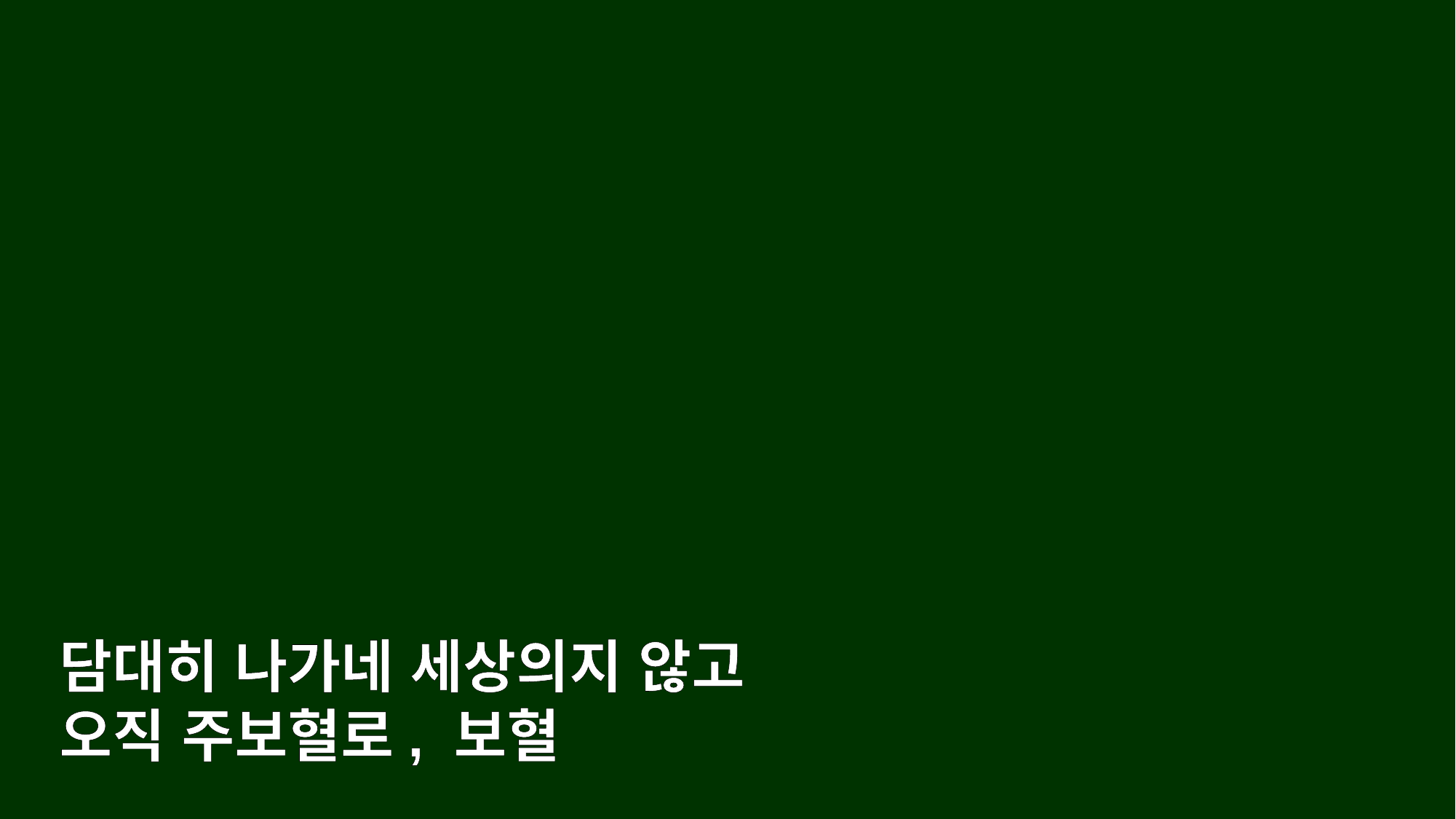

담대히 나가네 세상의지 않고
오직 주보혈로, 보혈